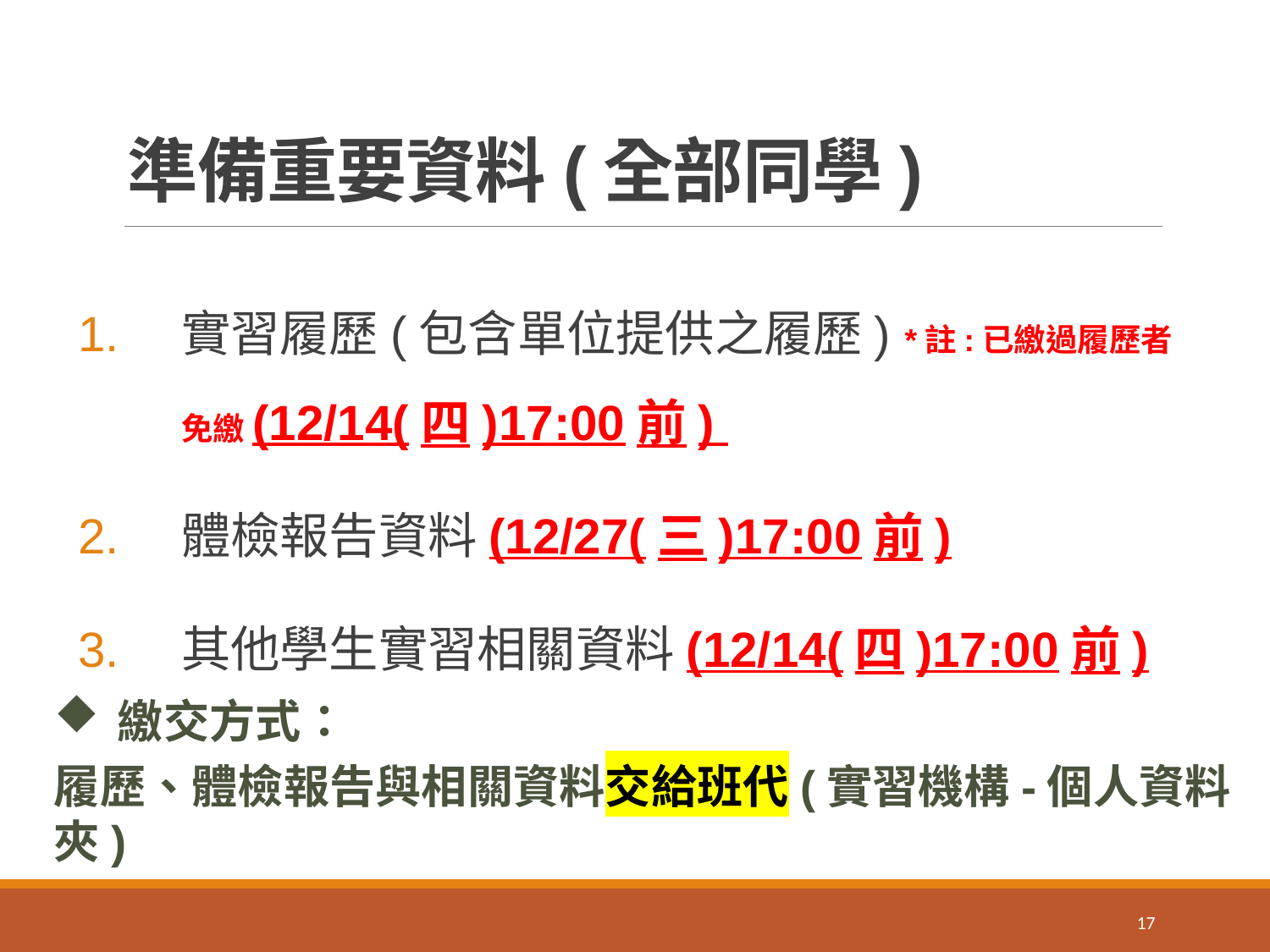

# 準備重要資料(全部同學)
實習履歷(包含單位提供之履歷) *註:已繳過履歷者免繳(12/14(四)17:00前)
體檢報告資料(12/27(三)17:00前)
其他學生實習相關資料(12/14(四)17:00前)
繳交方式：
履歷、體檢報告與相關資料交給班代(實習機構-個人資料夾)
17